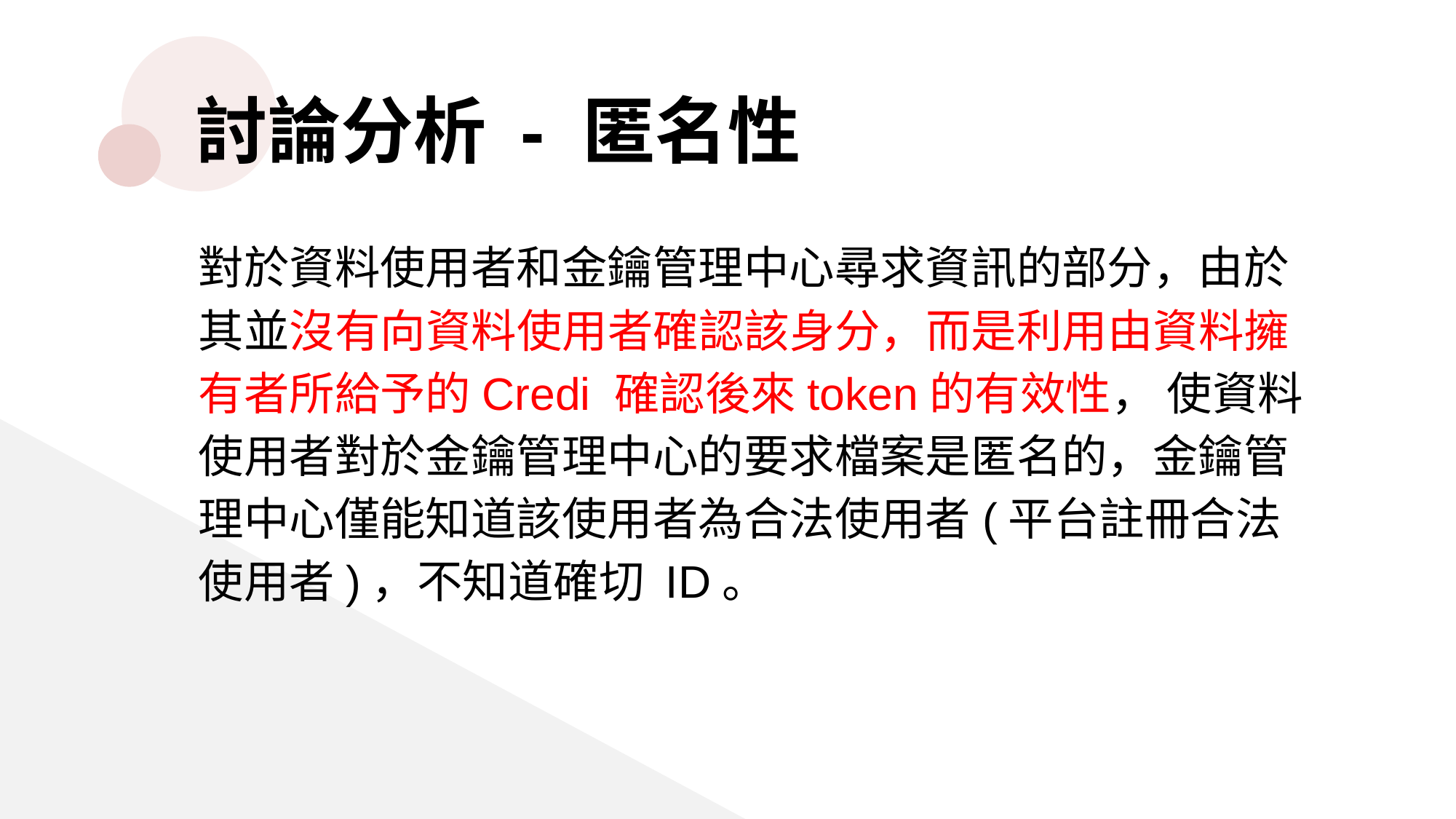

討論分析 - 匿名性

對於資料使用者和金鑰管理中心尋求資訊的部分，由於其並沒有向資料使用者確認該身分，而是利用由資料擁有者所給予的Credi 確認後來token的有效性， 使資料使用者對於金鑰管理中心的要求檔案是匿名的，金鑰管理中心僅能知道該使用者為合法使用者(平台註冊合法使用者)，不知道確切 ID。